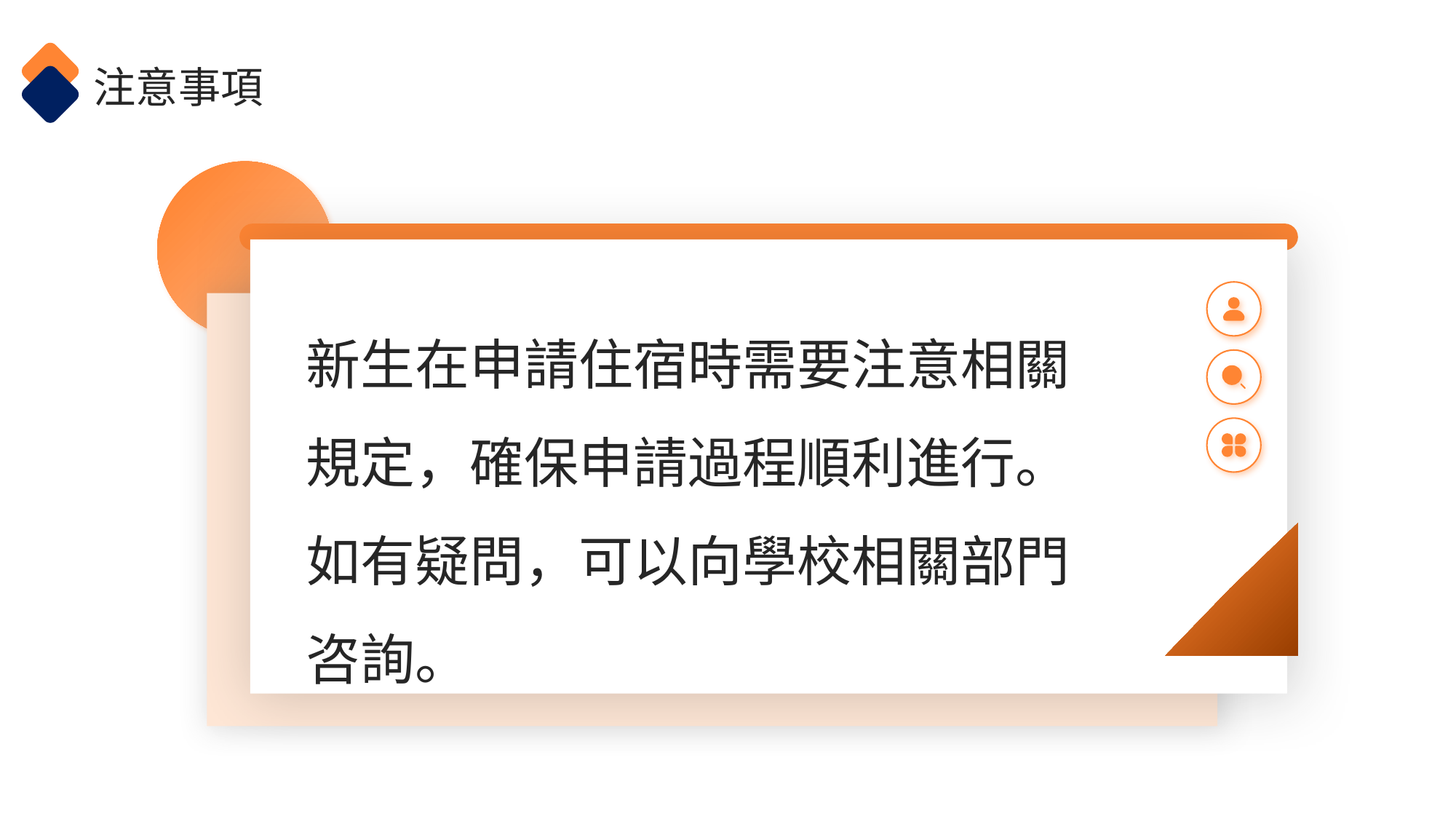

注意事項

新生在申請住宿時需要注意相關規定，確保申請過程順利進行。如有疑問，可以向學校相關部門咨詢。